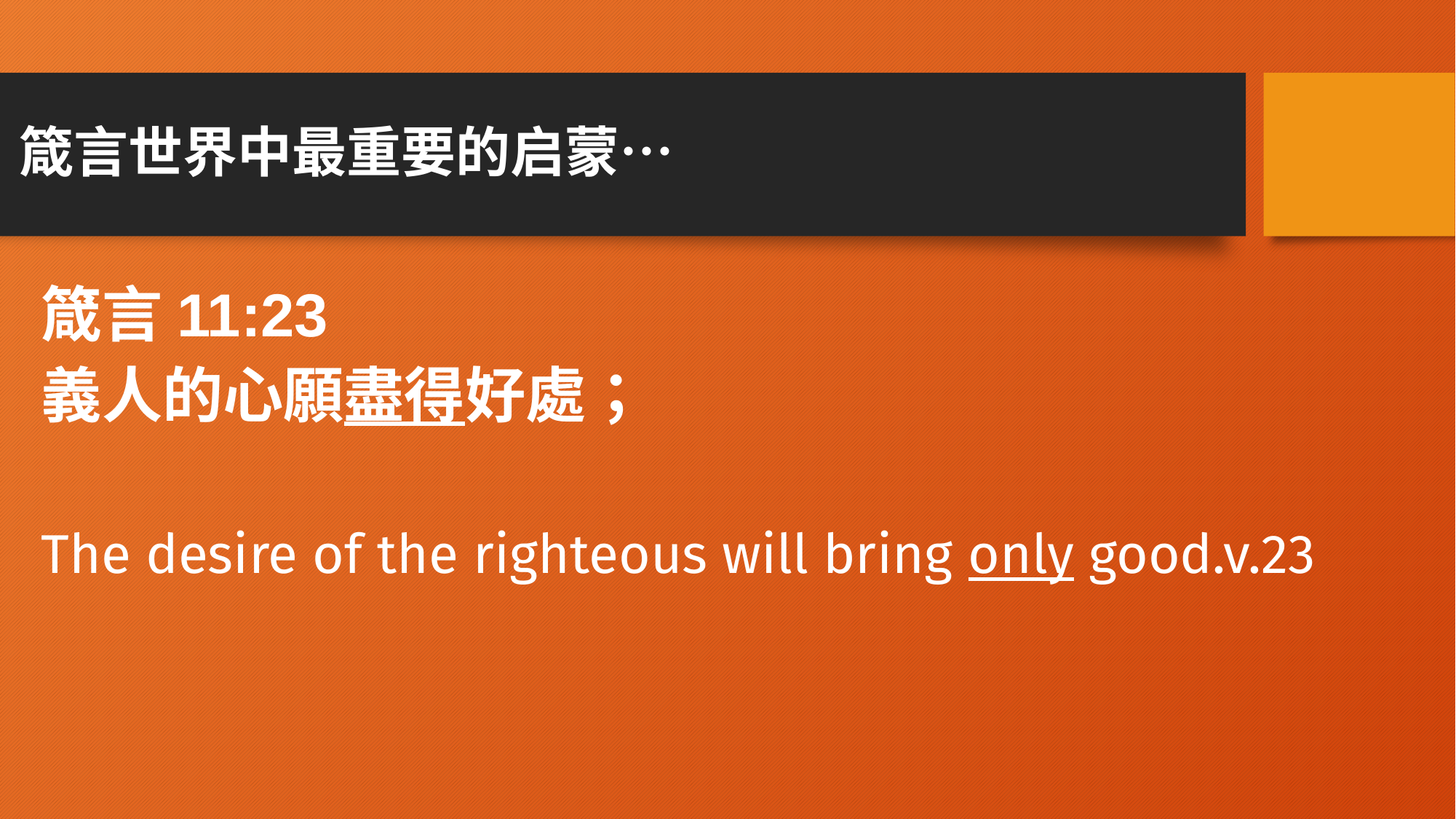

# 箴言世界中最重要的启蒙…
箴言‬11:23
義人的心願盡得好處；

The desire of the righteous will bring only good.v.23